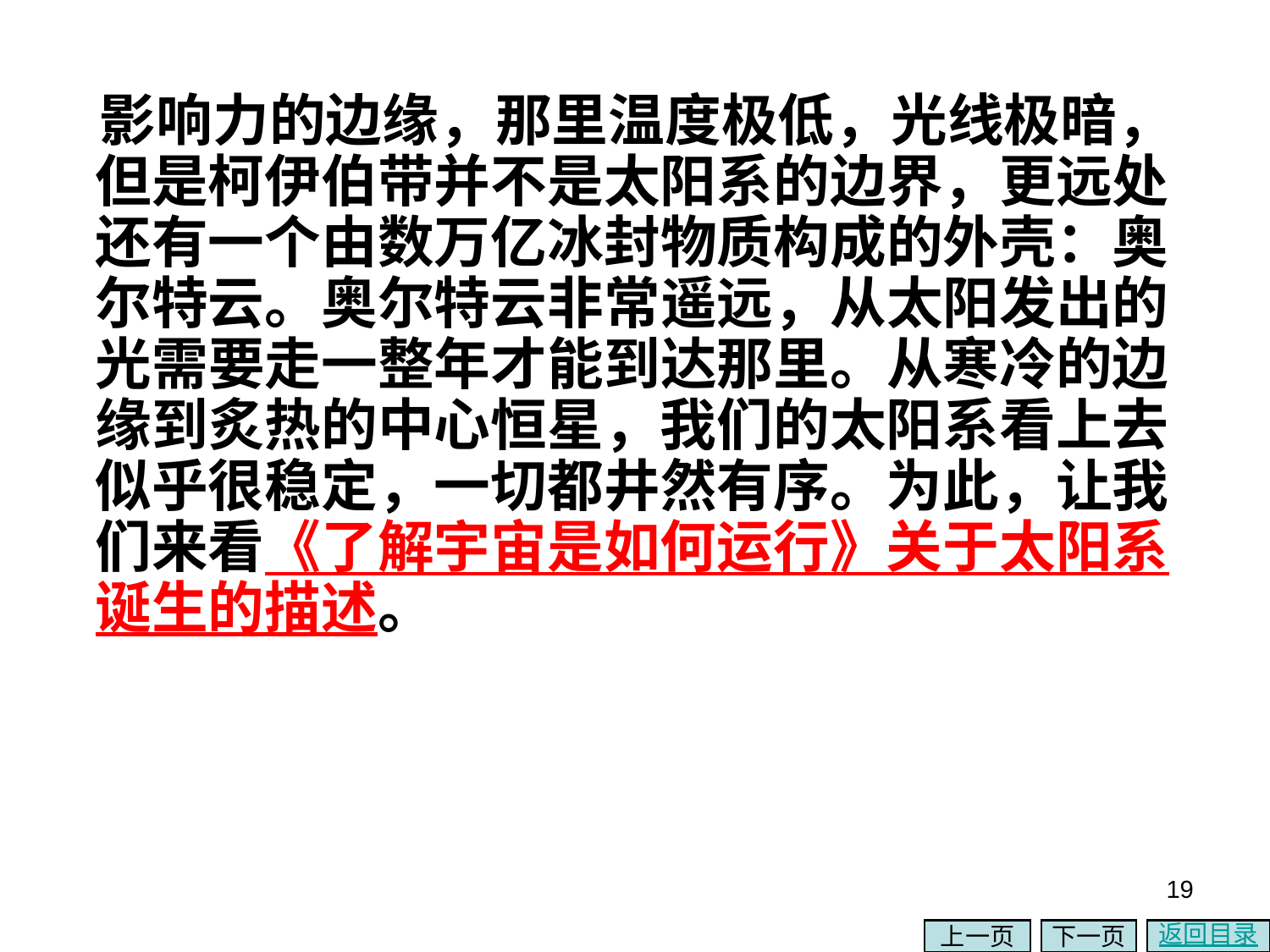

影响力的边缘，那里温度极低，光线极暗，但是柯伊伯带并不是太阳系的边界，更远处还有一个由数万亿冰封物质构成的外壳：奥尔特云。奥尔特云非常遥远，从太阳发出的光需要走一整年才能到达那里。从寒冷的边缘到炙热的中心恒星，我们的太阳系看上去似乎很稳定，一切都井然有序。为此，让我们来看《了解宇宙是如何运行》关于太阳系诞生的描述。

19
上一页
下一页
返回目录